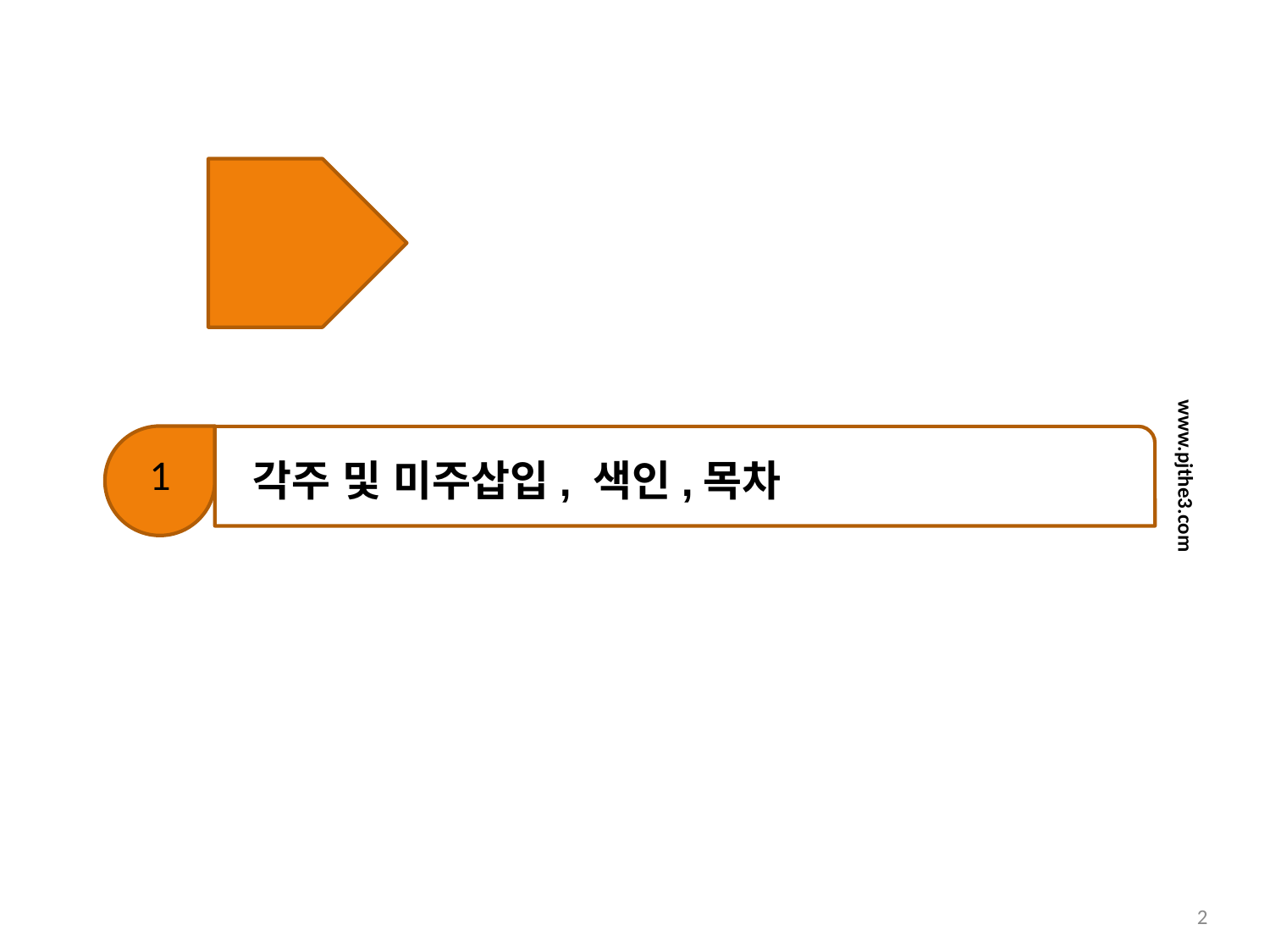

1
 각주 및 미주삽입, 색인,목차
www.pjthe3.com
2